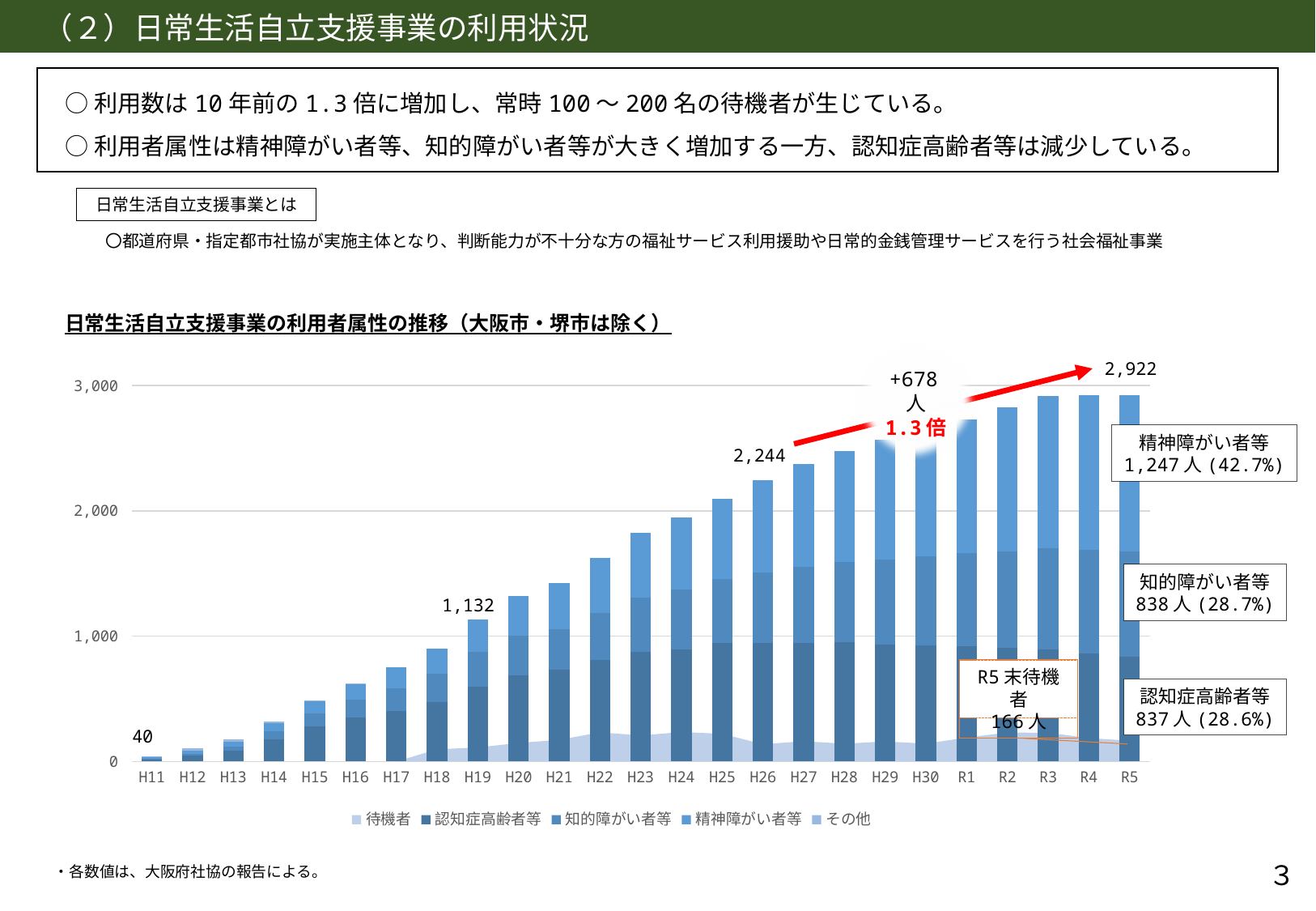

# （２）日常生活自立支援事業の利用状況

○利用数は10年前の1.3倍に増加し、常時100～200名の待機者が生じている。
○利用者属性は精神障がい者等、知的障がい者等が大きく増加する一方、認知症高齢者等は減少している。

　〇都道府県・指定都市社協が実施主体となり、判断能力が不十分な方の福祉サービス利用援助や日常的金銭管理サービスを行う社会福祉事業
日常生活自立支援事業とは
日常生活自立支援事業の利用者属性の推移（大阪市・堺市は除く）
+678人
1.3倍
2,922

### Chart

| Category | 待機者 | 認知症高齢者等 | 知的障がい者等 | 精神障がい者等 | その他 |
|---|---|---|---|---|---|
| H11 | 0.0 | 16.0 | 9.0 | 14.0 | 1.0 |
| H12 | 0.0 | 46.0 | 14.0 | 26.0 | 18.0 |
| H13 | 0.0 | 87.0 | 33.0 | 39.0 | 21.0 |
| H14 | 0.0 | 174.0 | 67.0 | 63.0 | 16.0 |
| H15 | 0.0 | 283.0 | 103.0 | 99.0 | 1.0 |
| H16 | 0.0 | 351.0 | 144.0 | 125.0 | 1.0 |
| H17 | 0.0 | 405.0 | 179.0 | 165.0 | 0.0 |
| H18 | 98.0 | 472.0 | 226.0 | 205.0 | 0.0 |
| H19 | 112.0 | 596.0 | 276.0 | 260.0 | 0.0 |
| H20 | 148.0 | 689.0 | 312.0 | 320.0 | 0.0 |
| H21 | 173.0 | 730.0 | 325.0 | 370.0 | 0.0 |
| H22 | 233.0 | 807.0 | 377.0 | 440.0 | 0.0 |
| H23 | 208.0 | 872.0 | 435.0 | 515.0 | 0.0 |
| H24 | 235.0 | 897.0 | 473.0 | 577.0 | 0.0 |
| H25 | 221.0 | 947.0 | 508.0 | 643.0 | 0.0 |
| H26 | 138.0 | 943.0 | 564.0 | 737.0 | 0.0 |
| H27 | 162.0 | 946.0 | 609.0 | 817.0 | 0.0 |
| H28 | 142.0 | 951.0 | 643.0 | 885.0 | 0.0 |
| H29 | 160.0 | 936.0 | 677.0 | 952.0 | 0.0 |
| H30 | 143.0 | 926.0 | 710.0 | 1014.0 | 0.0 |
| R1 | 191.0 | 918.0 | 744.0 | 1065.0 | 0.0 |
| R2 | 231.0 | 906.0 | 768.0 | 1154.0 | 0.0 |
| R3 | 230.0 | 894.0 | 810.0 | 1215.0 | 0.0 |
| R4 | 187.0 | 864.0 | 822.0 | 1236.0 | 0.0 |
| R5 | 166.0 | 837.0 | 838.0 | 1247.0 | 0.0 |
精神障がい者等
1,247人(42.7%)
2,244
知的障がい者等
838人(28.7%)
1,132
R5末待機者
166人

認知症高齢者等
837人(28.6%)
40
・各数値は、大阪府社協の報告による。
３